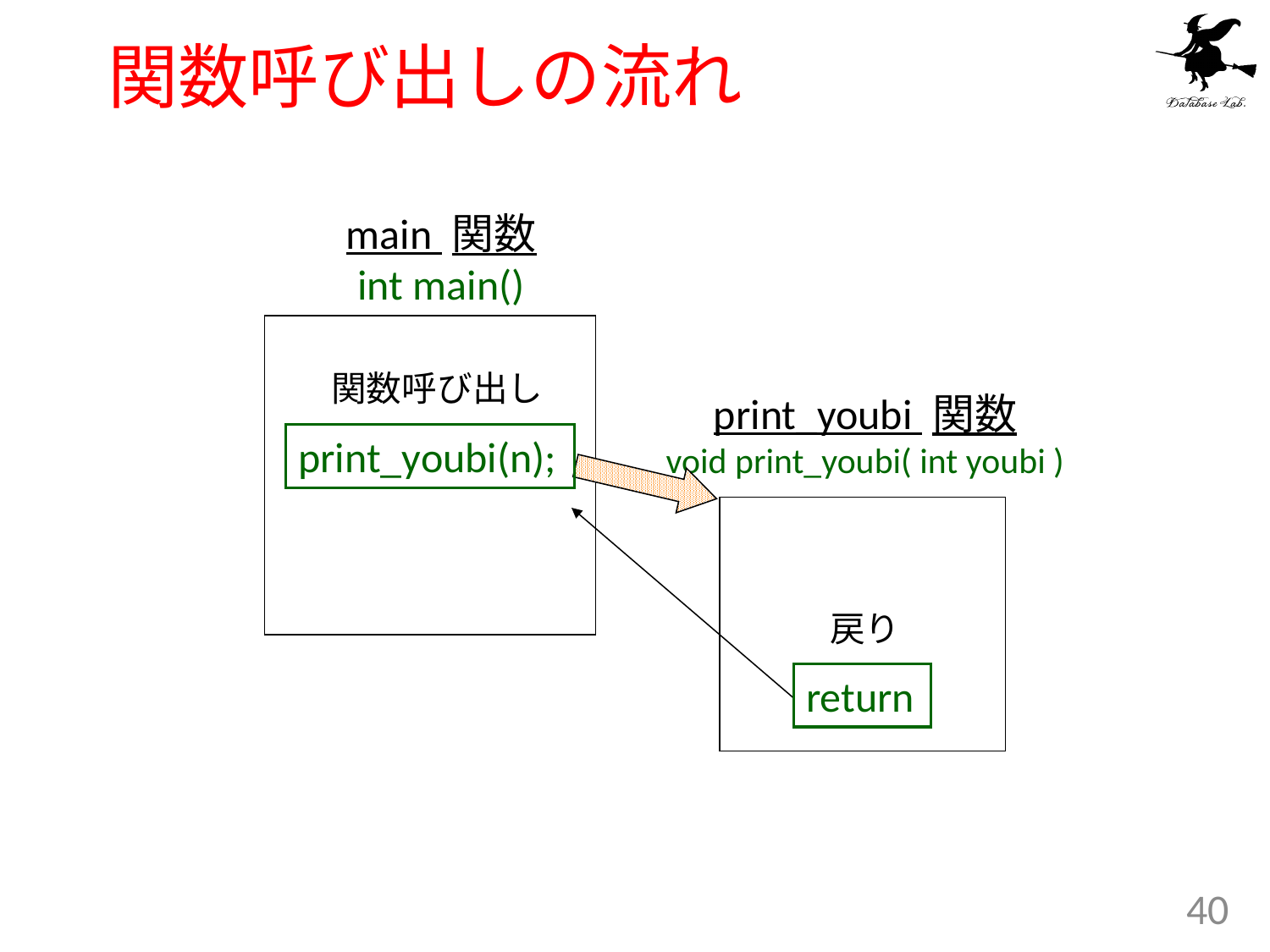

# 関数呼び出しの流れ
main 関数
int main()

関数呼び出し
print_youbi 関数
void print_youbi( int youbi )
print_youbi(n);

戻り
return
40